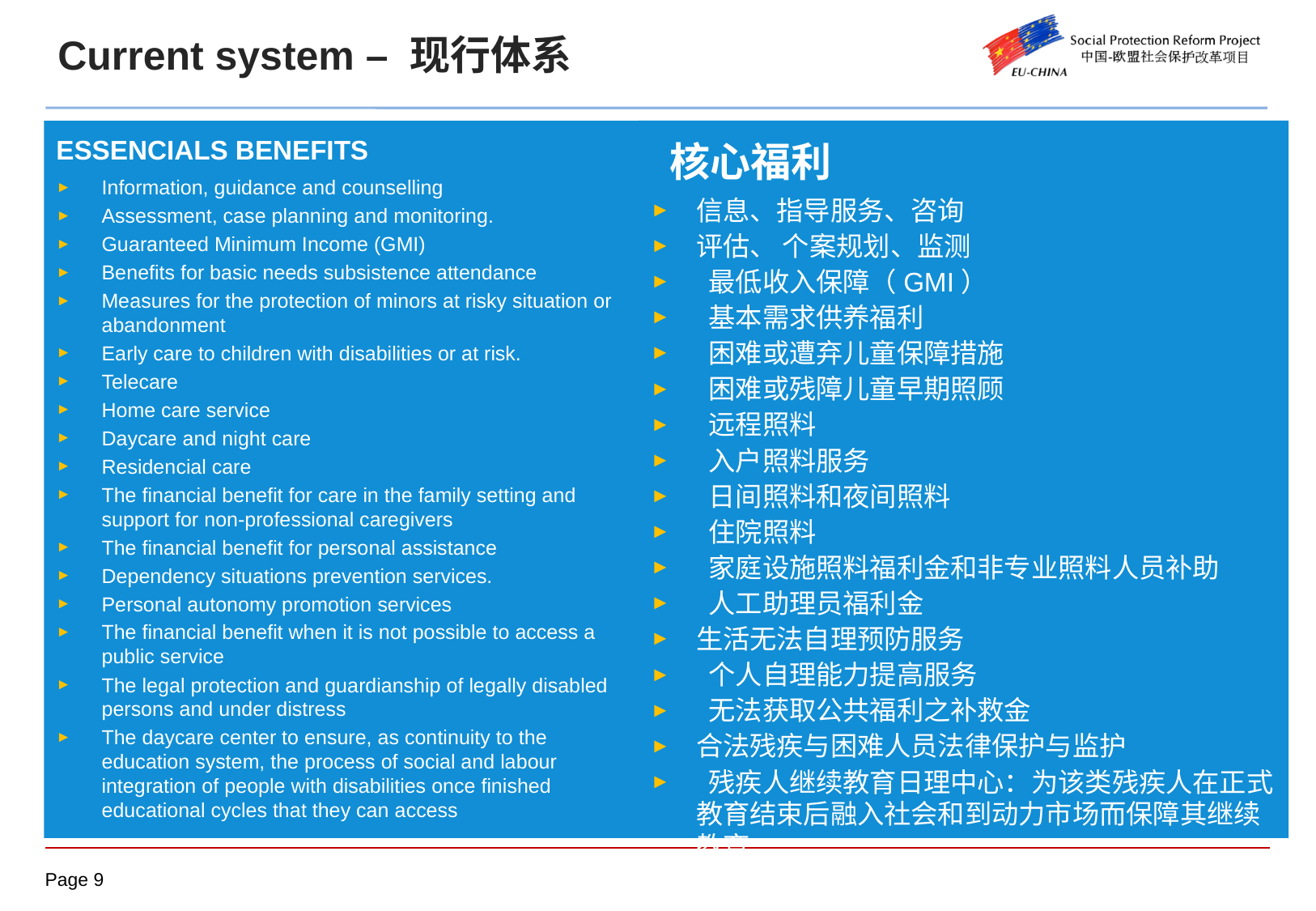

Current system – 现行体系
ESSENCIALS BENEFITS
Information, guidance and counselling
Assessment, case planning and monitoring.
Guaranteed Minimum Income (GMI)
Benefits for basic needs subsistence attendance
Measures for the protection of minors at risky situation or abandonment
Early care to children with disabilities or at risk.
Telecare
Home care service
Daycare and night care
Residencial care
The financial benefit for care in the family setting and support for non-professional caregivers
The financial benefit for personal assistance
Dependency situations prevention services.
Personal autonomy promotion services
The financial benefit when it is not possible to access a public service
The legal protection and guardianship of legally disabled persons and under distress
The daycare center to ensure, as continuity to the education system, the process of social and labour integration of people with disabilities once finished educational cycles that they can access
 核心福利
信息、指导服务、咨询
评估、 个案规划、监测
 最低收入保障（GMI）
 基本需求供养福利
 困难或遭弃儿童保障措施
 困难或残障儿童早期照顾
 远程照料
 入户照料服务
 日间照料和夜间照料
 住院照料
 家庭设施照料福利金和非专业照料人员补助
 人工助理员福利金
生活无法自理预防服务
 个人自理能力提高服务
 无法获取公共福利之补救金
合法残疾与困难人员法律保护与监护
 残疾人继续教育日理中心：为该类残疾人在正式教育结束后融入社会和到动力市场而保障其继续教育